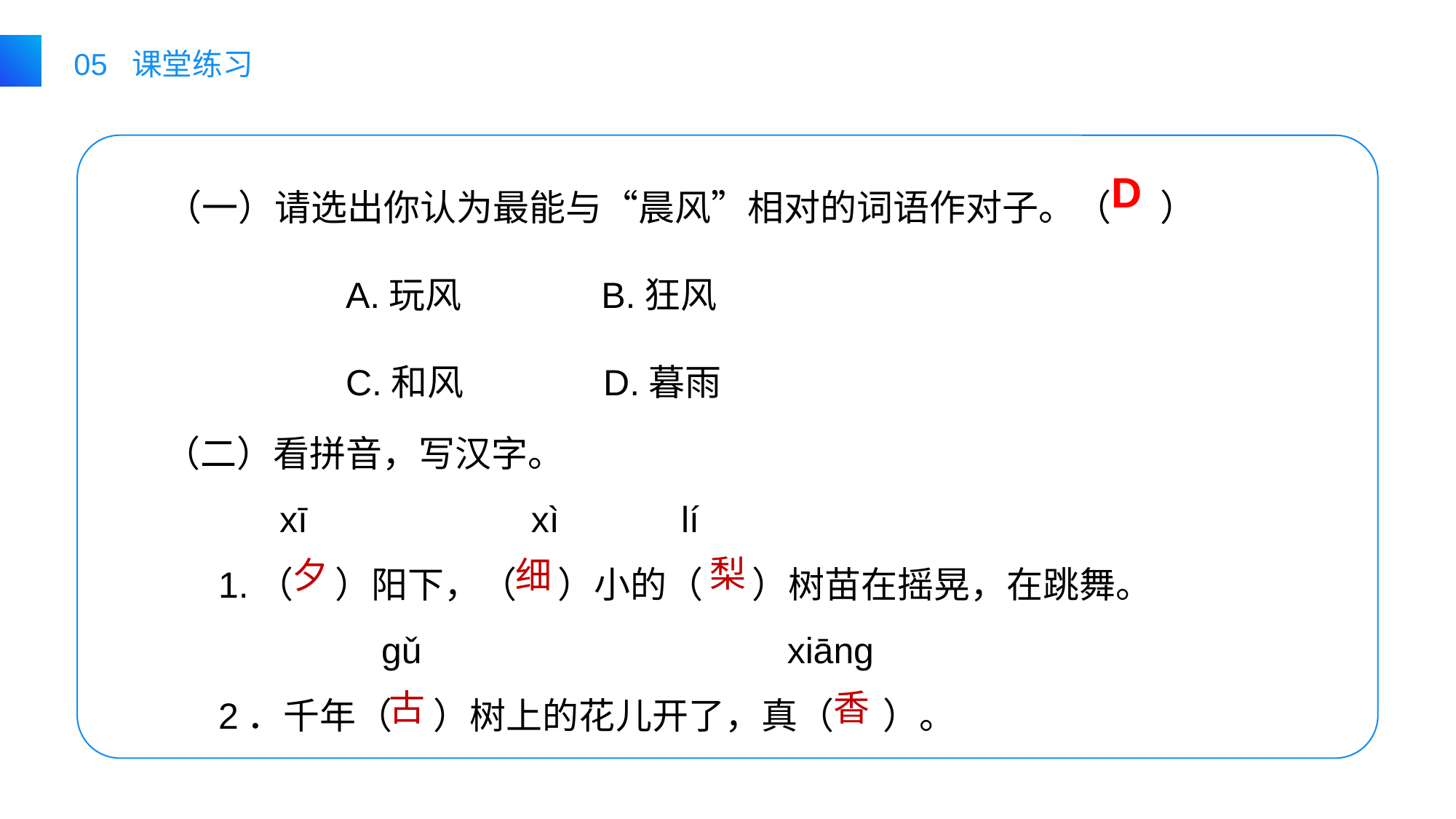

05  课堂练习

   （一）请选出你认为最能与“晨风”相对的词语作对子。（      ）
                     A.玩风                B.狂风
                     C.和风                D.暮雨
D
（二）看拼音，写汉字。
      xī                      xì            lí
1.（     ）阳下，（     ）小的（      ）树苗在摇晃，在跳舞。
                ɡǔ                                    xiānɡ
2．千年（     ）树上的花儿开了，真（      ）。
梨
夕
细
古
香